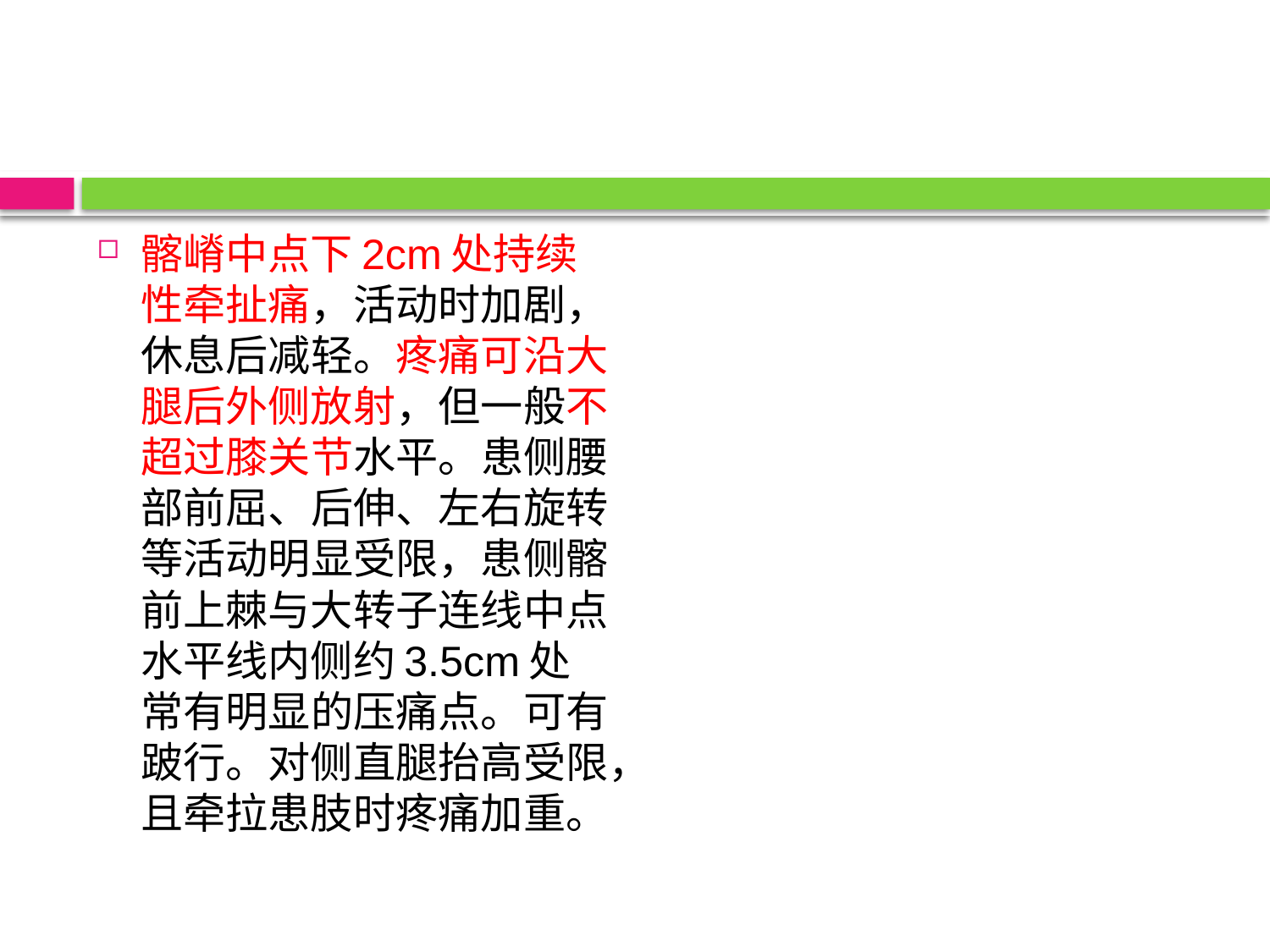

#
髂嵴中点下2cm处持续性牵扯痛，活动时加剧，休息后减轻。疼痛可沿大腿后外侧放射，但一般不超过膝关节水平。患侧腰部前屈、后伸、左右旋转等活动明显受限，患侧髂前上棘与大转子连线中点水平线内侧约3.5cm处常有明显的压痛点。可有跛行。对侧直腿抬高受限，且牵拉患肢时疼痛加重。